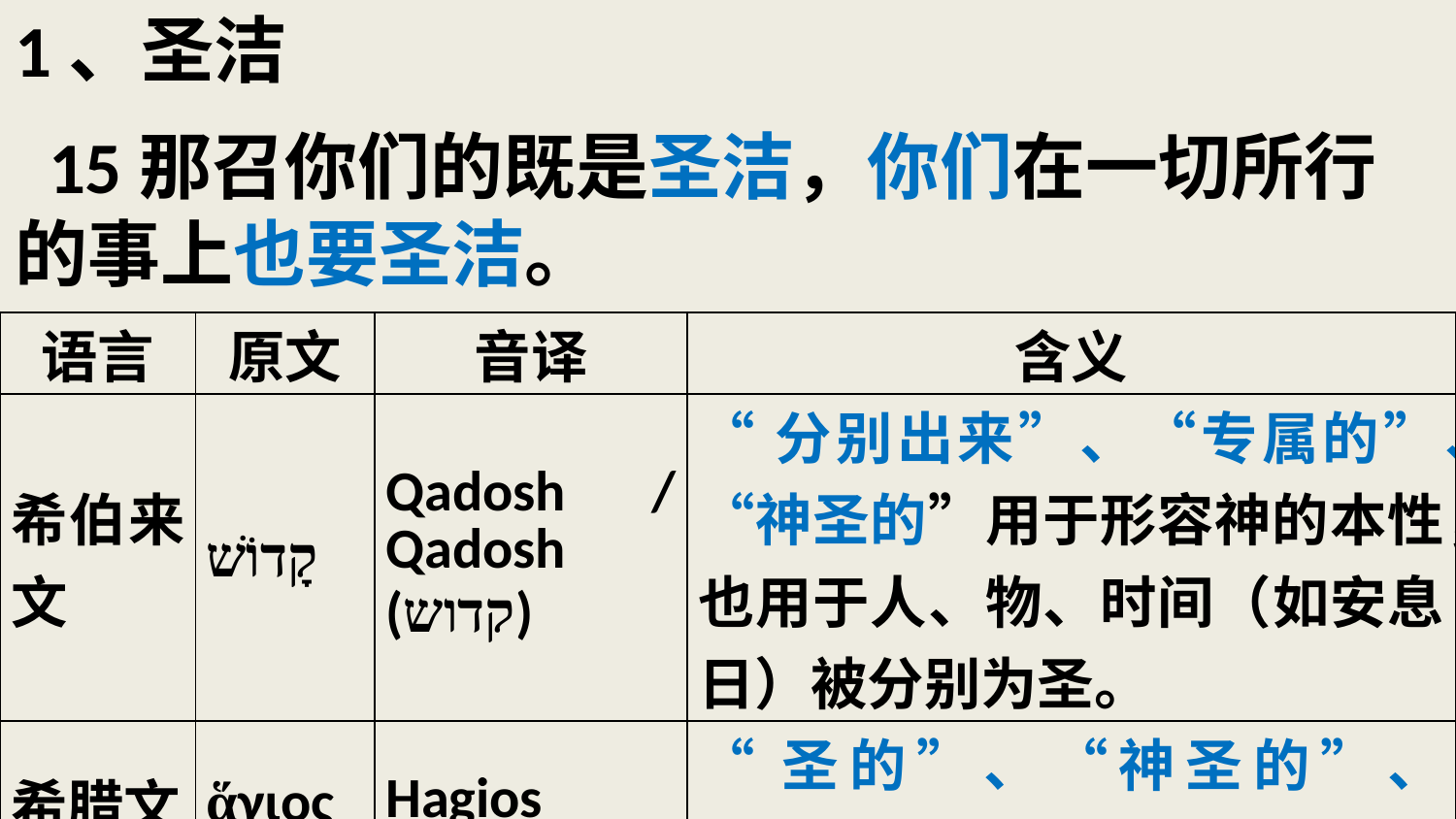

# 1、圣洁 15那召你们的既是圣洁，你们在一切所行的事上也要圣洁。
| 语言 | 原文 | 音译 | 含义 |
| --- | --- | --- | --- |
| 希伯来文 | קָדוֹשׁ | Qadosh / Qadosh (קדוש) | “分别出来”、“专属的”、“神圣的”用于形容神的本性，也用于人、物、时间（如安息日）被分别为圣。 |
| 希腊文 | ἅγιος | Hagios | “圣的”、“神圣的”、“分别出来属于神的” |